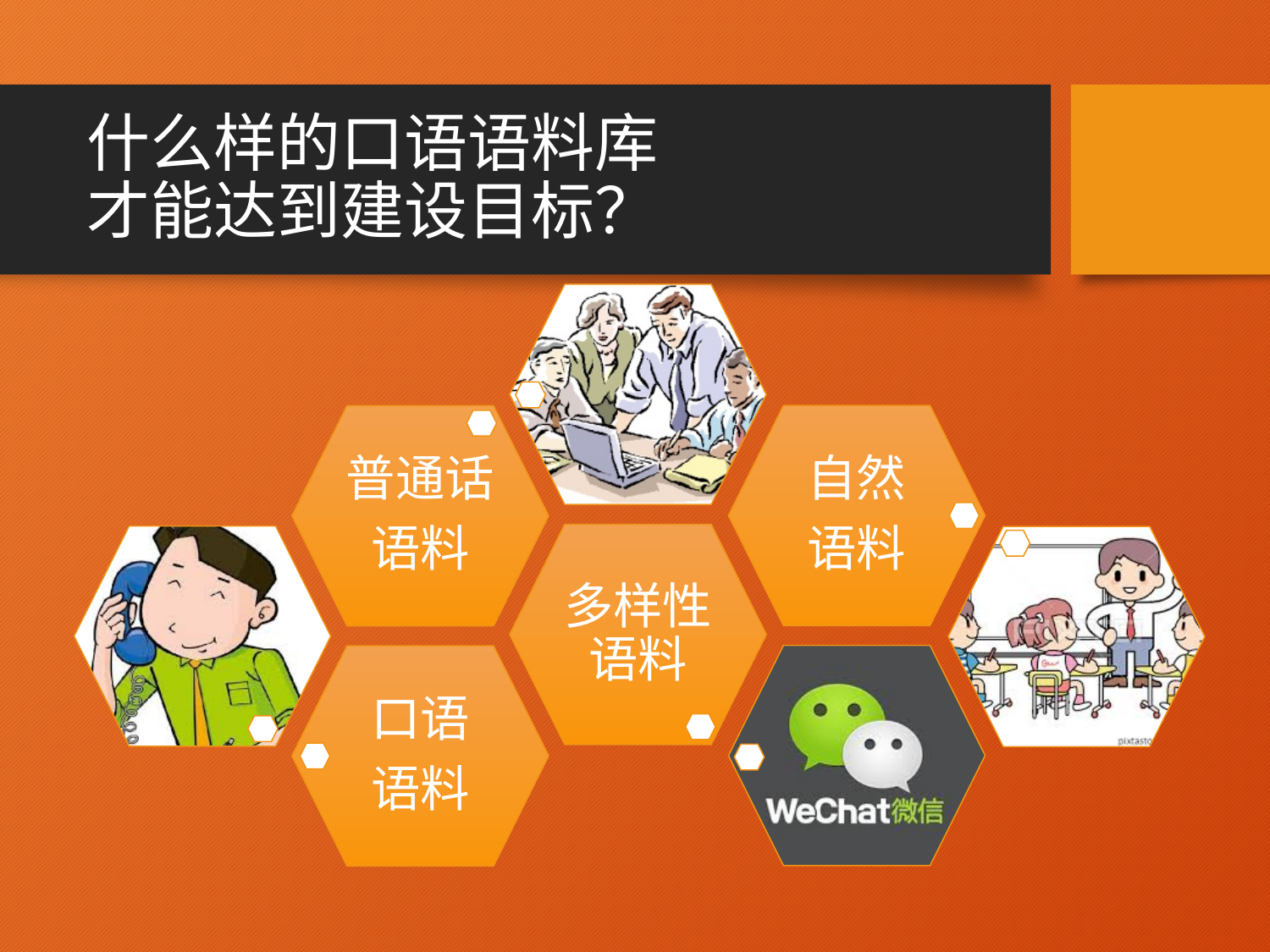

# 什么样的口语语料库 才能达到建设目标？
口语
语料
多样性语料
普通话
语料
自然
语料